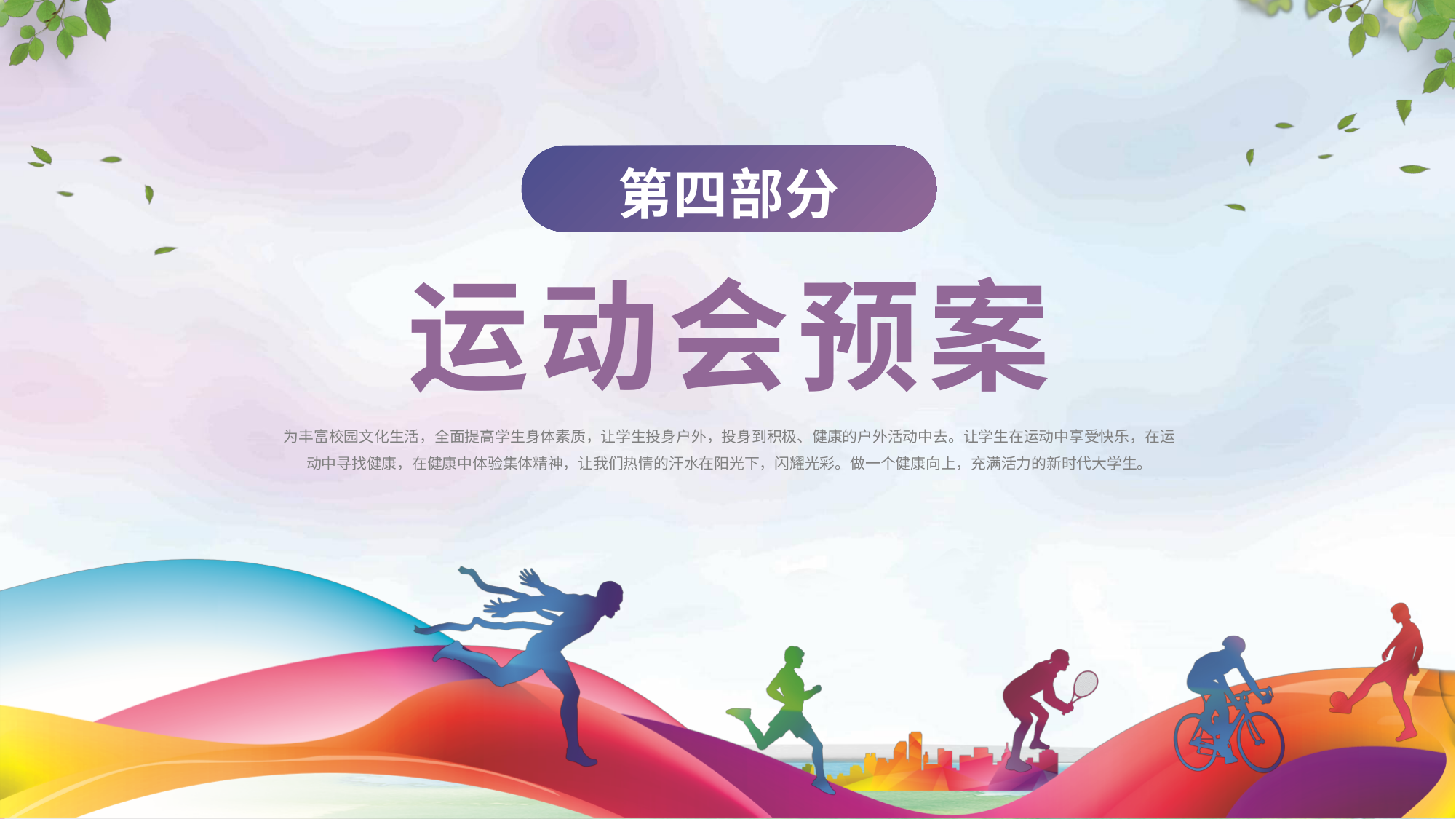

第四部分

运动会预案
为丰富校园文化生活，全面提高学生身体素质，让学生投身户外，投身到积极、健康的户外活动中去。让学生在运动中享受快乐，在运动中寻找健康，在健康中体验集体精神，让我们热情的汗水在阳光下，闪耀光彩。做一个健康向上，充满活力的新时代大学生。